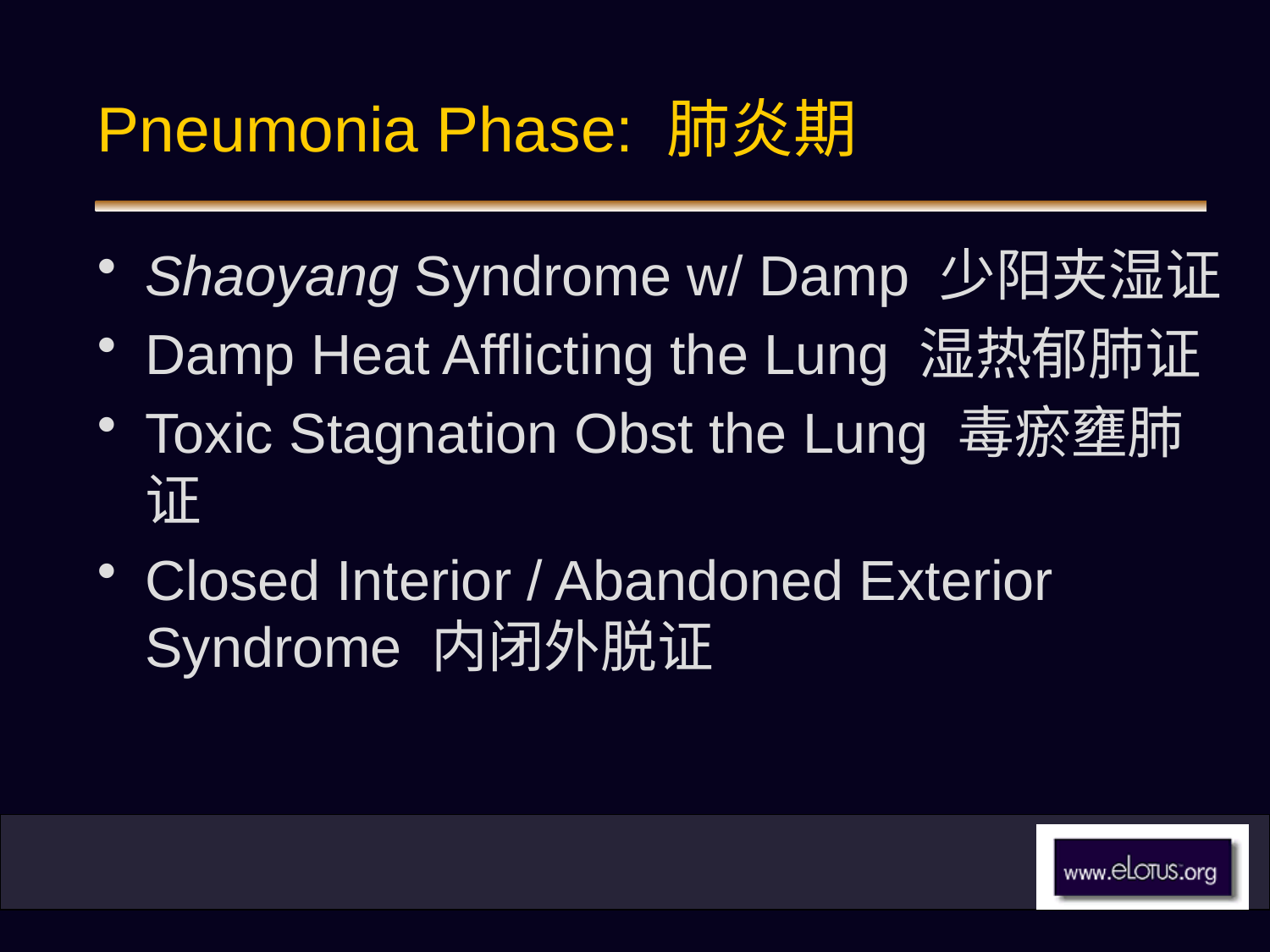

# Pneumonia Phase: 肺炎期
Shaoyang Syndrome w/ Damp 少阳夹湿证
Damp Heat Afflicting the Lung 湿热郁肺证
Toxic Stagnation Obst the Lung 毒瘀壅肺证
Closed Interior / Abandoned Exterior Syndrome 内闭外脱证